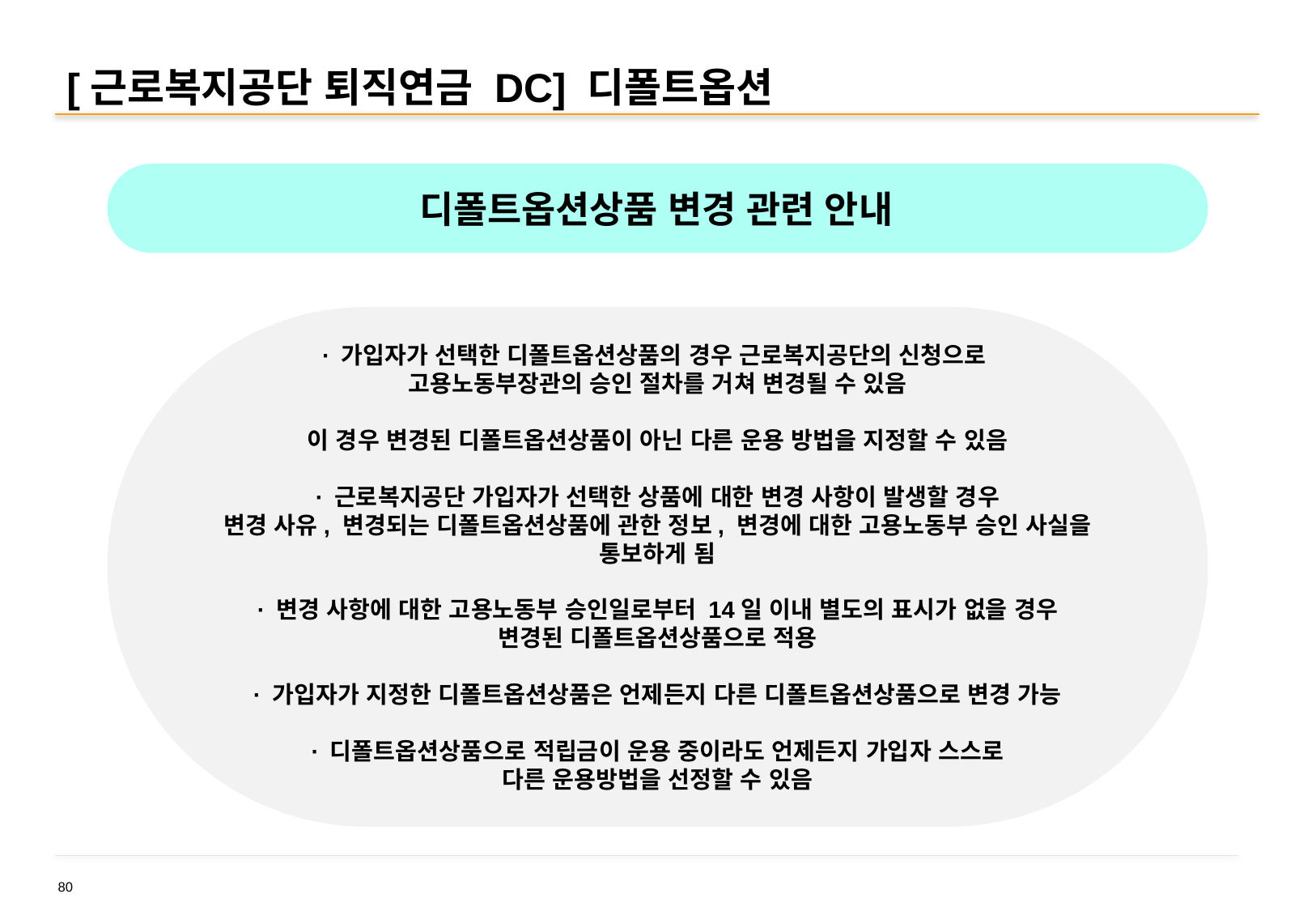

# [근로복지공단 퇴직연금 DC] 디폴트옵션

디폴트옵션상품 변경 관련 안내

∙ 가입자가 선택한 디폴트옵션상품의 경우 근로복지공단의 신청으로
고용노동부장관의 승인 절차를 거쳐 변경될 수 있음

이 경우 변경된 디폴트옵션상품이 아닌 다른 운용 방법을 지정할 수 있음

∙ 근로복지공단 가입자가 선택한 상품에 대한 변경 사항이 발생할 경우
변경 사유, 변경되는 디폴트옵션상품에 관한 정보, 변경에 대한 고용노동부 승인 사실을 통보하게 됨

∙ 변경 사항에 대한 고용노동부 승인일로부터 14일 이내 별도의 표시가 없을 경우
변경된 디폴트옵션상품으로 적용

∙ 가입자가 지정한 디폴트옵션상품은 언제든지 다른 디폴트옵션상품으로 변경 가능

∙ 디폴트옵션상품으로 적립금이 운용 중이라도 언제든지 가입자 스스로
다른 운용방법을 선정할 수 있음